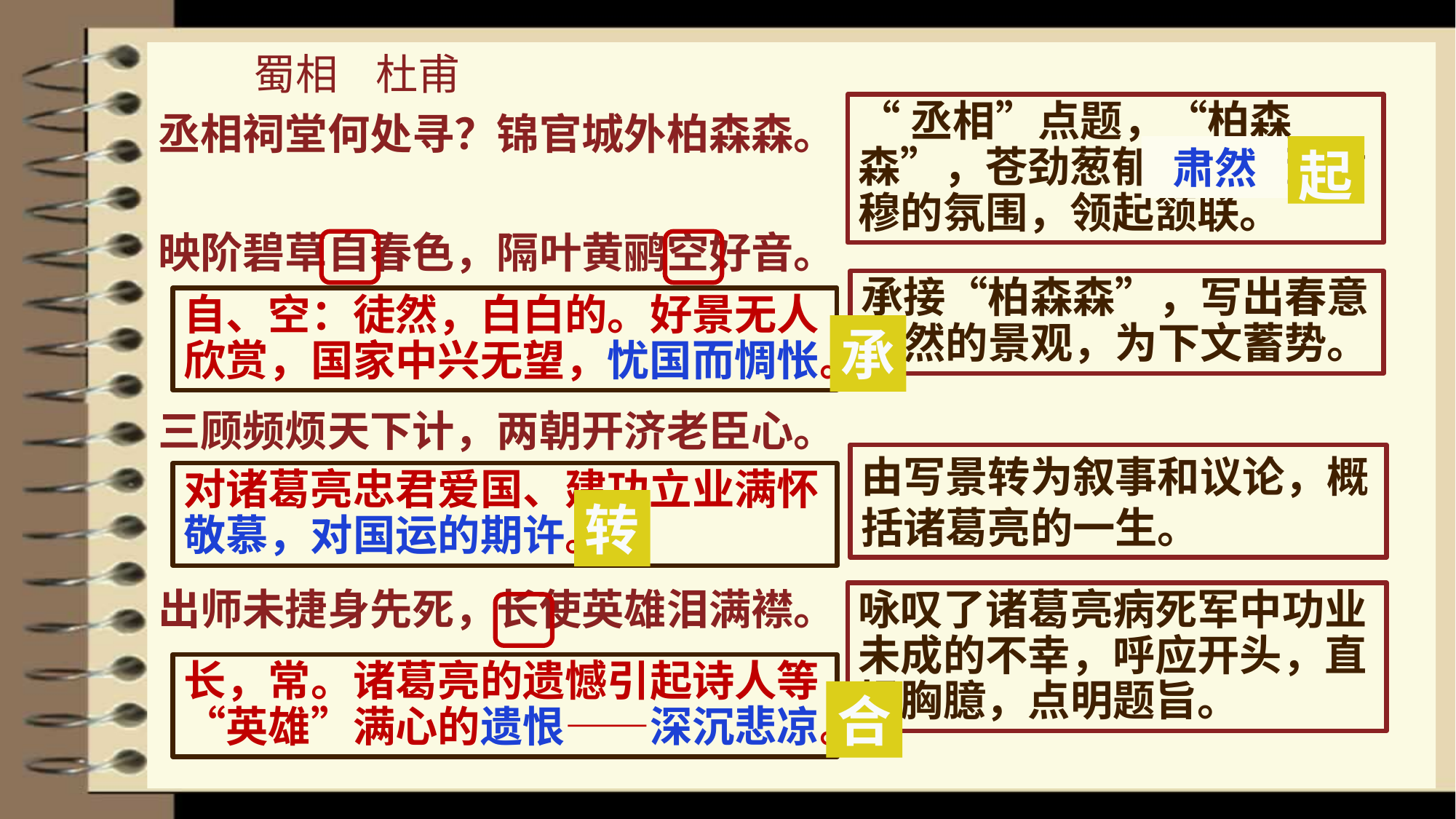

蜀相    杜甫
丞相祠堂何处寻？锦官城外柏森森。

映阶碧草自春色，隔叶黄鹂空好音。

三顾频烦天下计，两朝开济老臣心。

出师未捷身先死，长使英雄泪满襟。
“丞相”点题，“柏森森”，苍劲葱郁——静谧肃穆的氛围，领起颔联。
肃然
起

承接“柏森森”，写出春意盎然的景观，为下文蓄势。
自、空：徒然，白白的。好景无人欣赏，国家中兴无望，忧国而惆怅。
承
由写景转为叙事和议论，概括诸葛亮的一生。
对诸葛亮忠君爱国、建功立业满怀敬慕，对国运的期许。
转
咏叹了诸葛亮病死军中功业未成的不幸，呼应开头，直抒胸臆，点明题旨。

长，常。诸葛亮的遗憾引起诗人等“英雄”满心的遗恨——深沉悲凉。
合